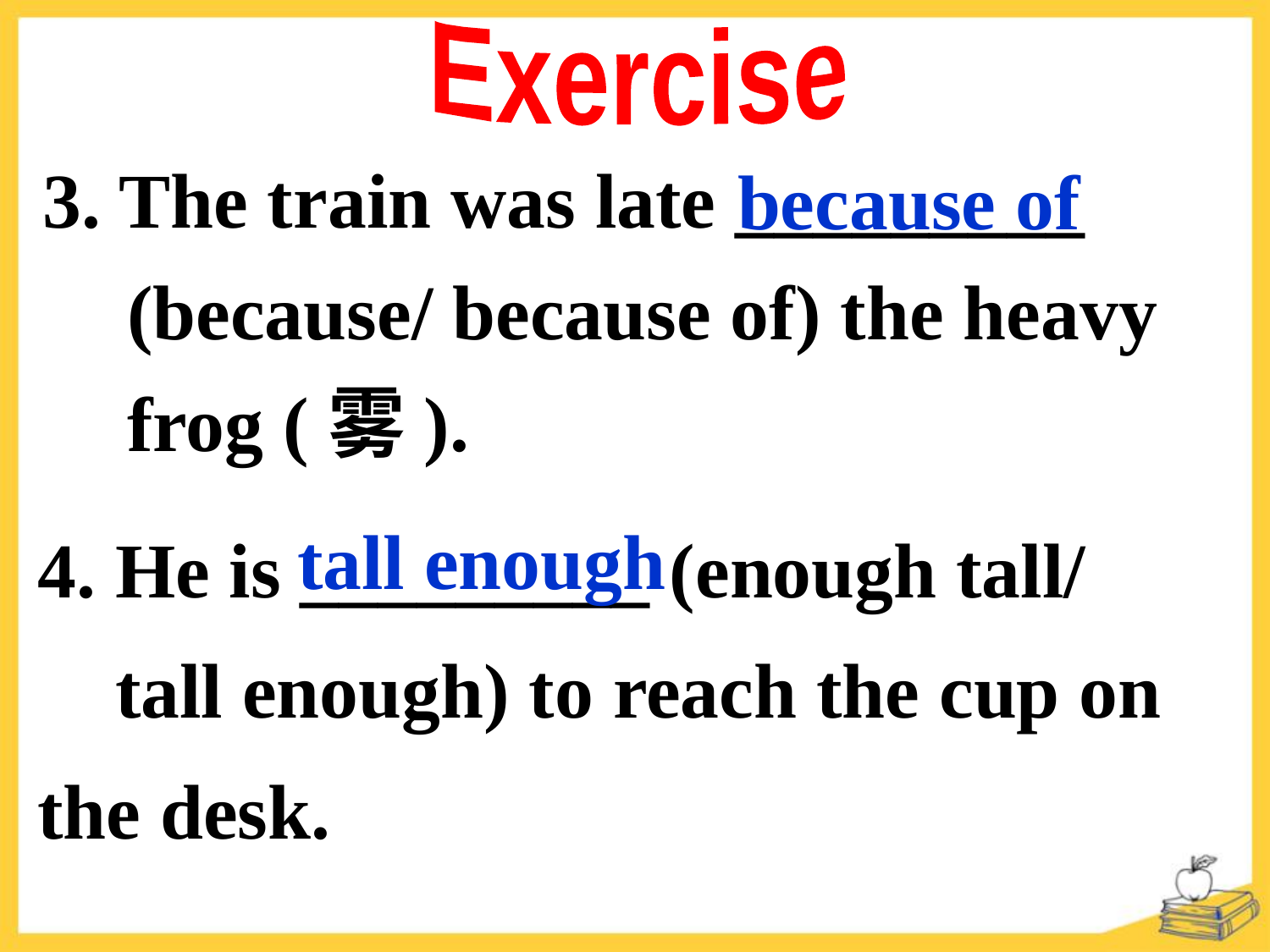

Exercise
3. The train was late _________ (because/ because of) the heavy frog (雾).
because of
4. He is _________ (enough tall/
    tall enough) to reach the cup on the desk.
tall enough